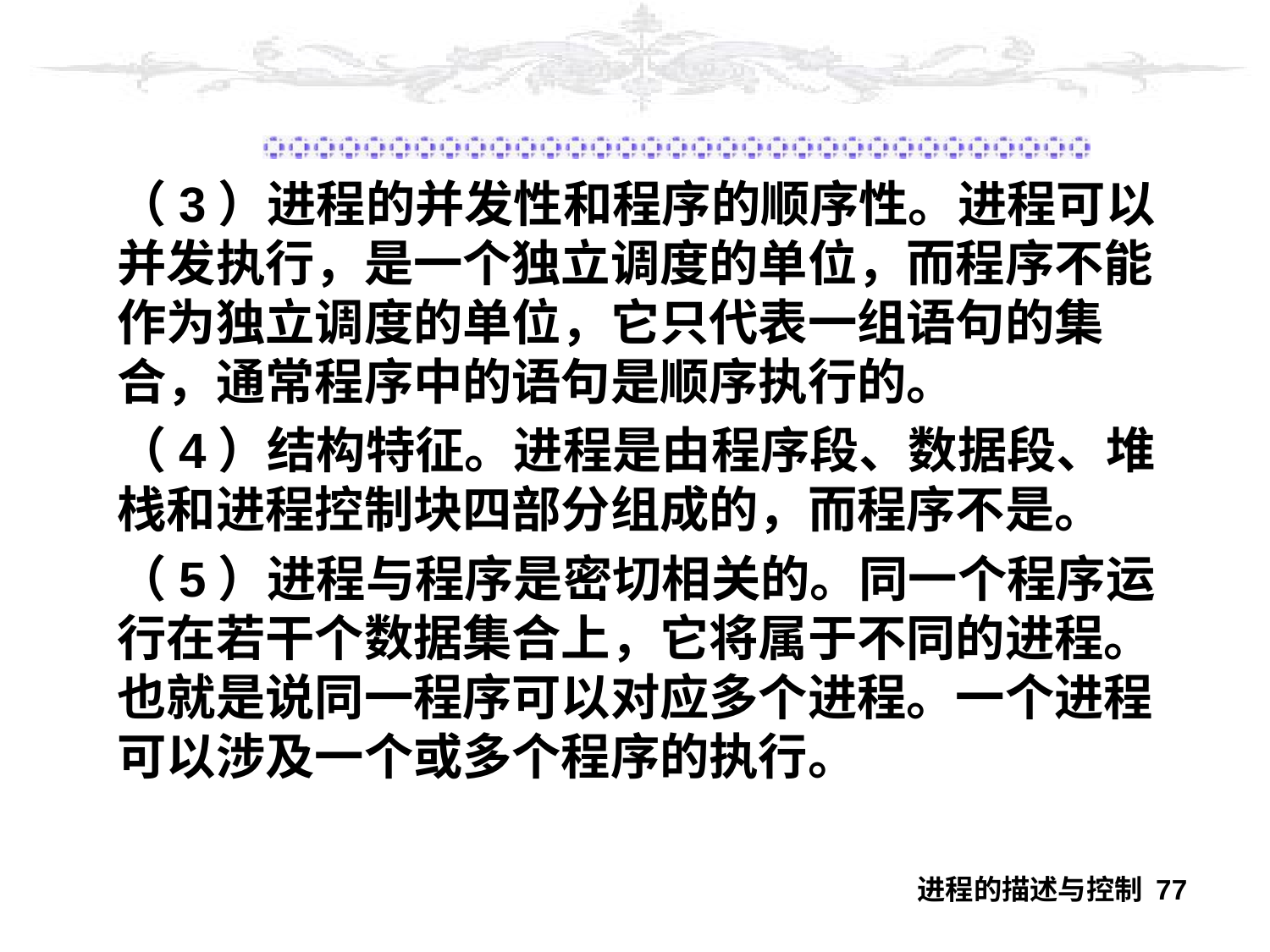

#
（3）进程的并发性和程序的顺序性。进程可以并发执行，是一个独立调度的单位，而程序不能作为独立调度的单位，它只代表一组语句的集合，通常程序中的语句是顺序执行的。
（4）结构特征。进程是由程序段、数据段、堆栈和进程控制块四部分组成的，而程序不是。
（5）进程与程序是密切相关的。同一个程序运行在若干个数据集合上，它将属于不同的进程。也就是说同一程序可以对应多个进程。一个进程可以涉及一个或多个程序的执行。